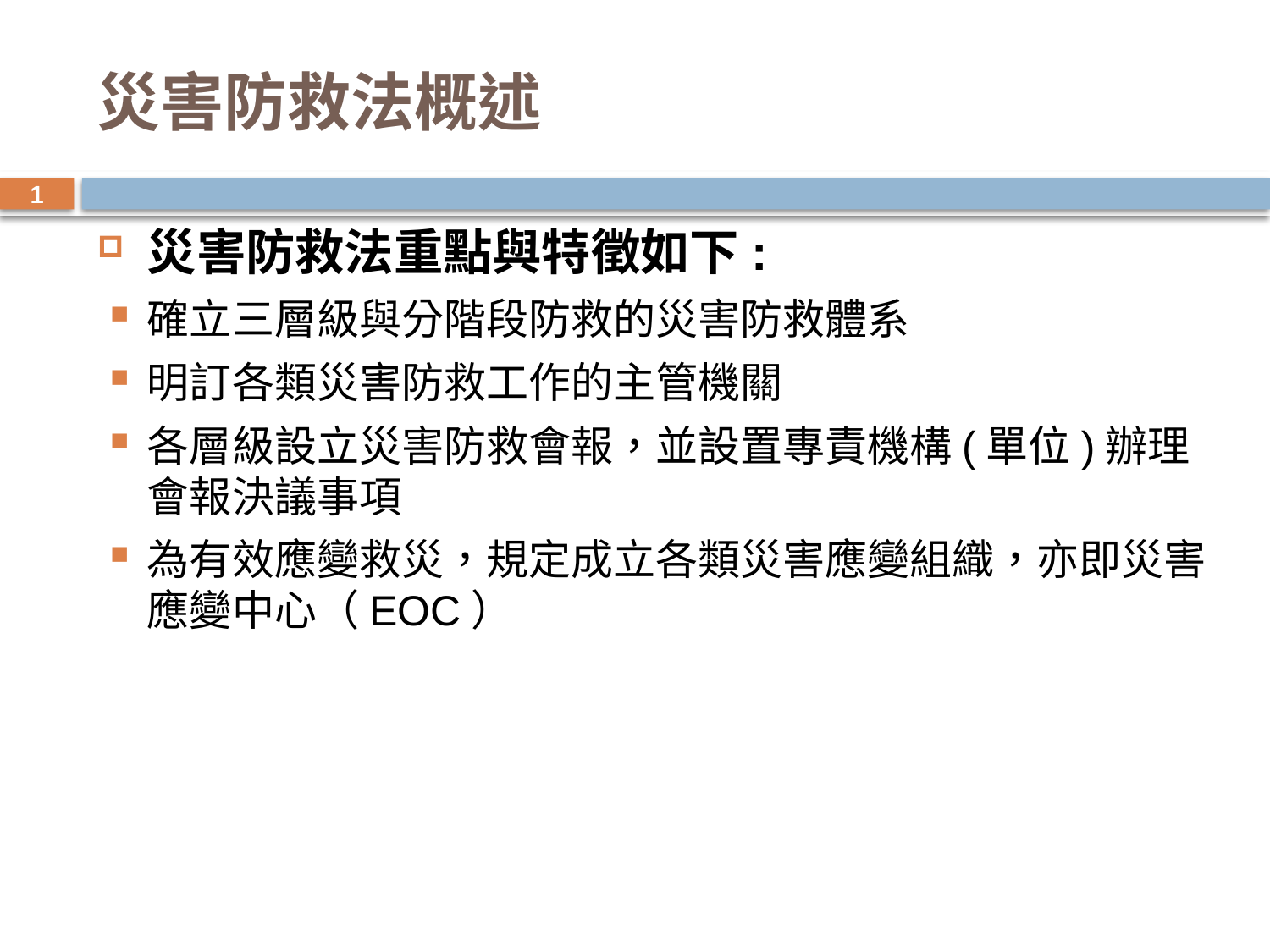

# 災害防救法概述
12
災害防救法重點與特徵如下:
確立三層級與分階段防救的災害防救體系
明訂各類災害防救工作的主管機關
各層級設立災害防救會報，並設置專責機構(單位)辦理會報決議事項
為有效應變救災，規定成立各類災害應變組織，亦即災害應變中心（EOC）